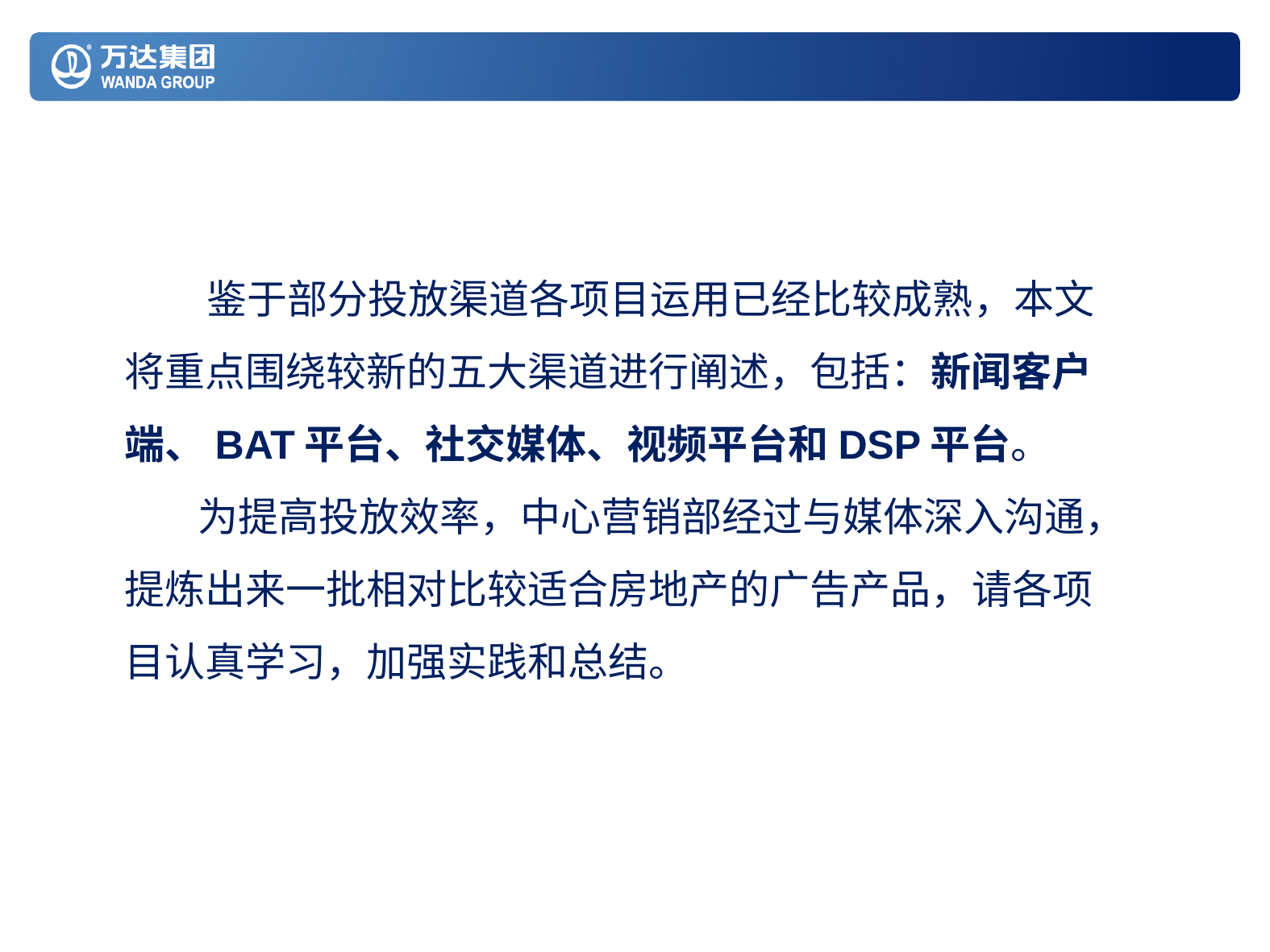

鉴于部分投放渠道各项目运用已经比较成熟，本文将重点围绕较新的五大渠道进行阐述，包括：新闻客户端、BAT平台、社交媒体、视频平台和DSP平台。
       为提高投放效率，中心营销部经过与媒体深入沟通，提炼出来一批相对比较适合房地产的广告产品，请各项目认真学习，加强实践和总结。